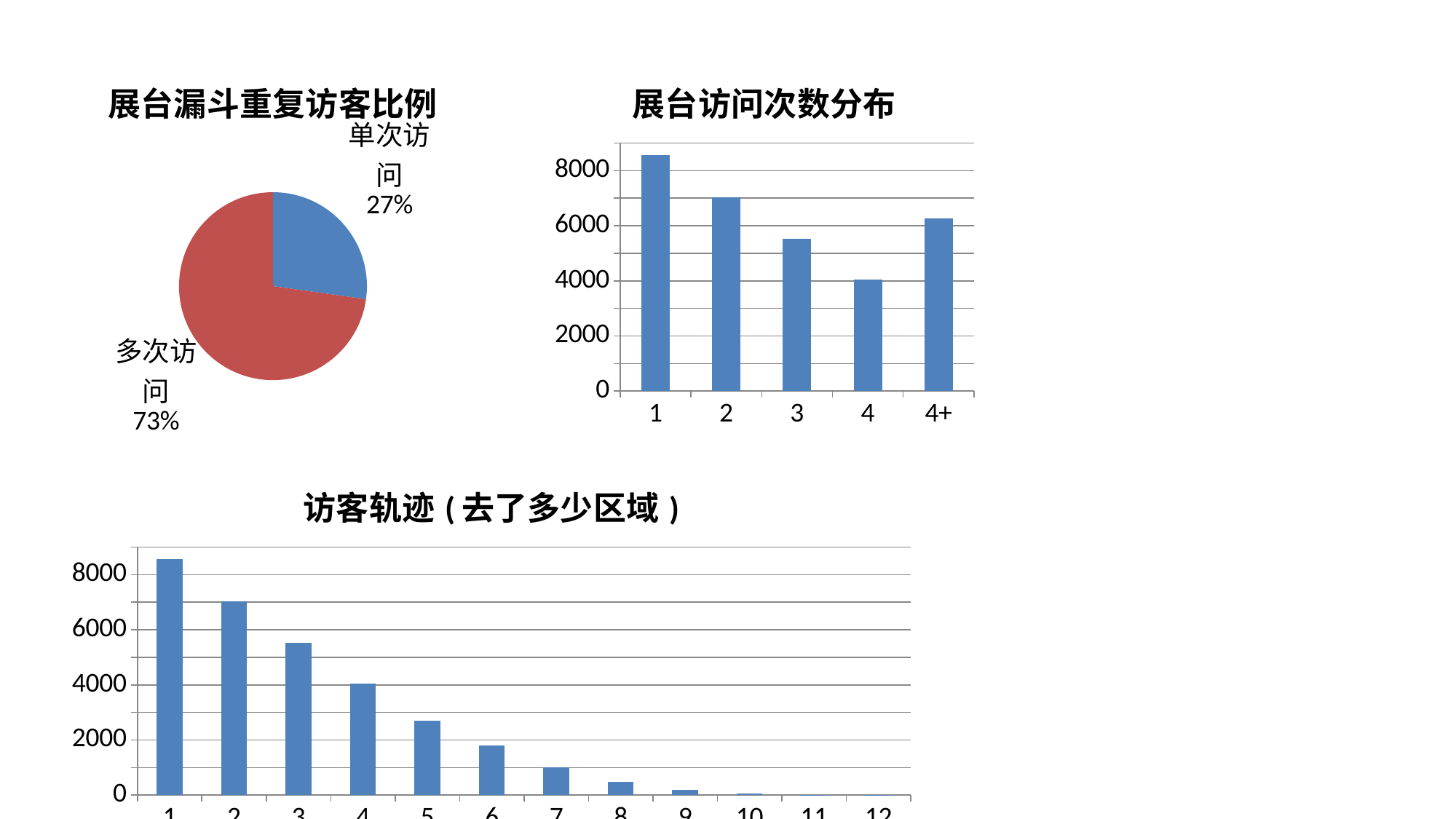

### Chart: 展台漏斗重复访客比例

| Category | 访问次数 |
|---|---|
| 单次访问 | 8554.0 |
| 多次访问 | 22883.0 |

### Chart: 展台访问次数分布

| Category | 访问次数 |
|---|---|
| 1 | 8554.0 |
| 2 | 7040.0 |
| 3 | 5531.0 |
| 4 | 4056.0 |
| 4+ | 6256.0 |

### Chart: 访客轨迹(去了多少区域)

| Category | 访问次数 |
|---|---|
| 1 | 8554.0 |
| 2 | 7040.0 |
| 3 | 5531.0 |
| 4 | 4056.0 |
| 5 | 2711.0 |
| 6 | 1810.0 |
| 7 | 1014.0 |
| 8 | 481.0 |
| 9 | 180.0 |
| 10 | 46.0 |
| 11 | 12.0 |
| 12 | 2.0 |